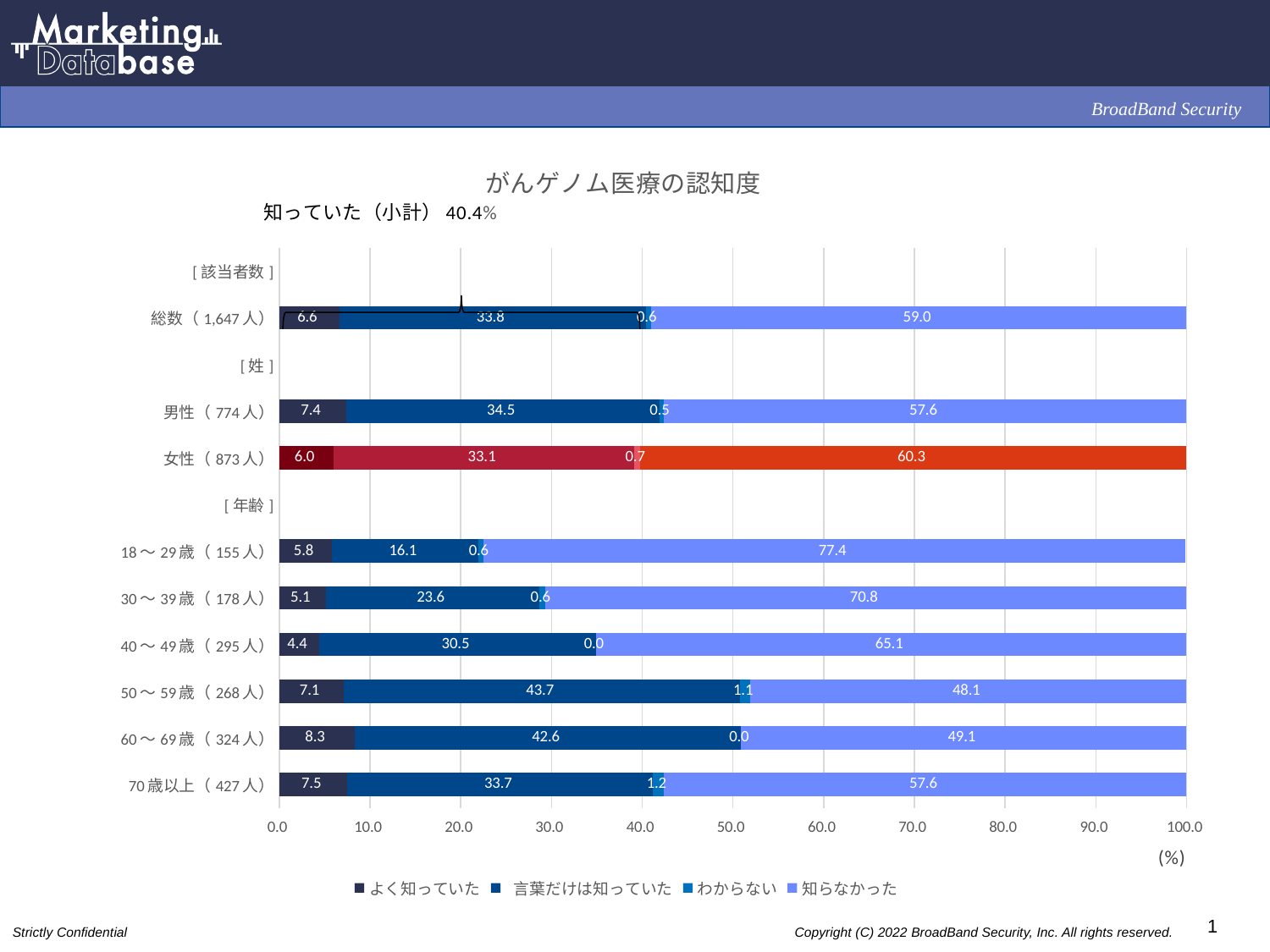

### Chart: がんゲノム医療の認知度

| Category | よく知っていた |  言葉だけは知っていた | わからない | 知らなかった |
|---|---|---|---|---|
| [該当者数] | None | None | None | None |
| 総数（1,647人） | 6.6 | 33.8 | 0.6 | 59.0 |
| [姓] | None | None | None | None |
| 男性（774人） | 7.4 | 34.5 | 0.5 | 57.6 |
| 女性（873人） | 6.0 | 33.1 | 0.7 | 60.3 |
| [年齢] | None | None | None | None |
| 18～29歳（155人） | 5.8 | 16.1 | 0.6 | 77.4 |
| 30～39歳（178人） | 5.1 | 23.6 | 0.6 | 70.8 |
| 40～49歳（295人） | 4.4 | 30.5 | 0.0 | 65.1 |
| 50～59歳（268人） | 7.1 | 43.7 | 1.1 | 48.1 |
| 60～69歳（324人） | 8.3 | 42.6 | 0.0 | 49.1 |
| 70歳以上（427人） | 7.5 | 33.7 | 1.2 | 57.6 |